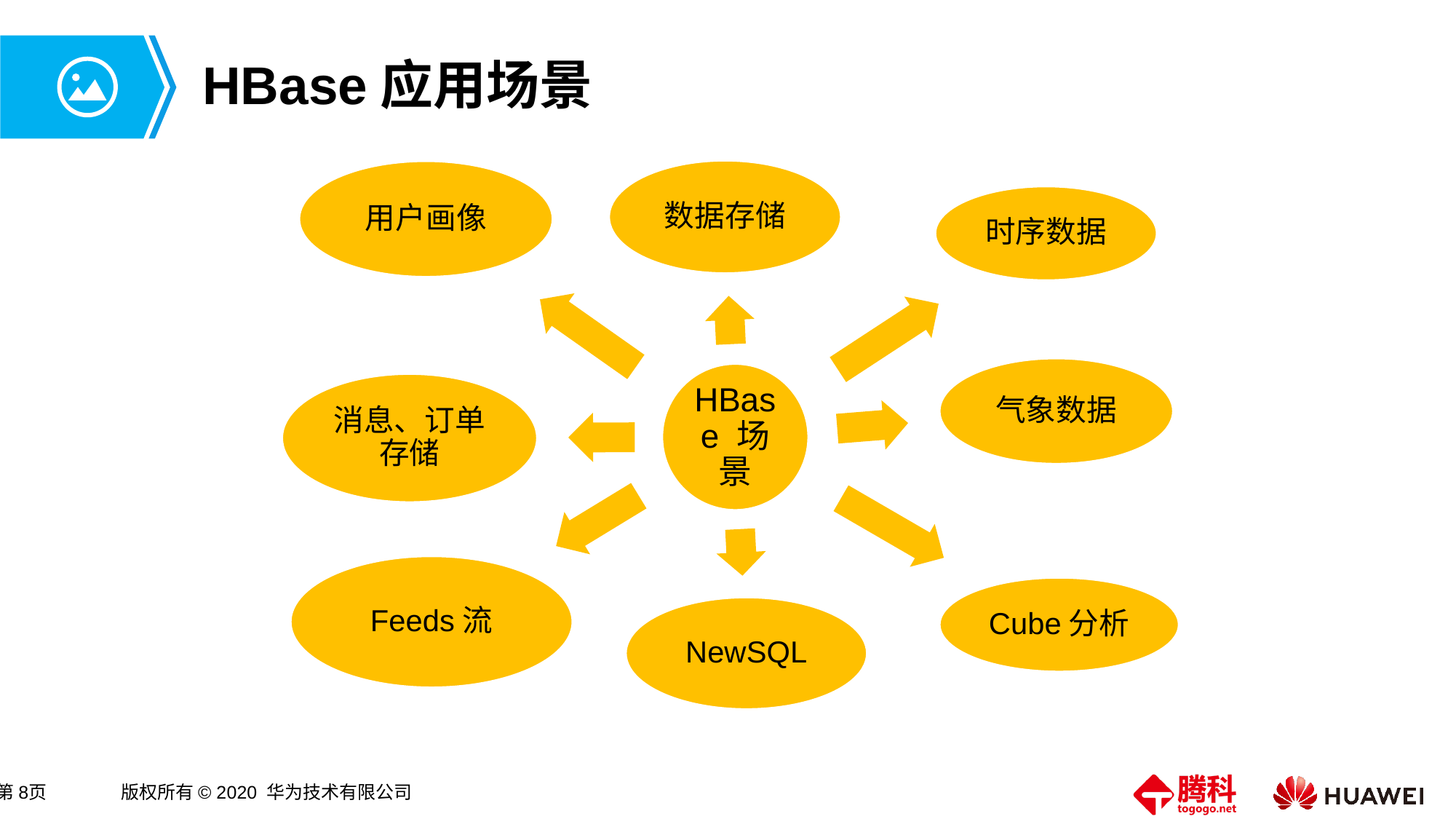

# HBase应用场景
HBase 场景

数据存储

时序数据

气象数据

Cube分析

NewSQL

Feeds流

消息、订单存储

用户画像